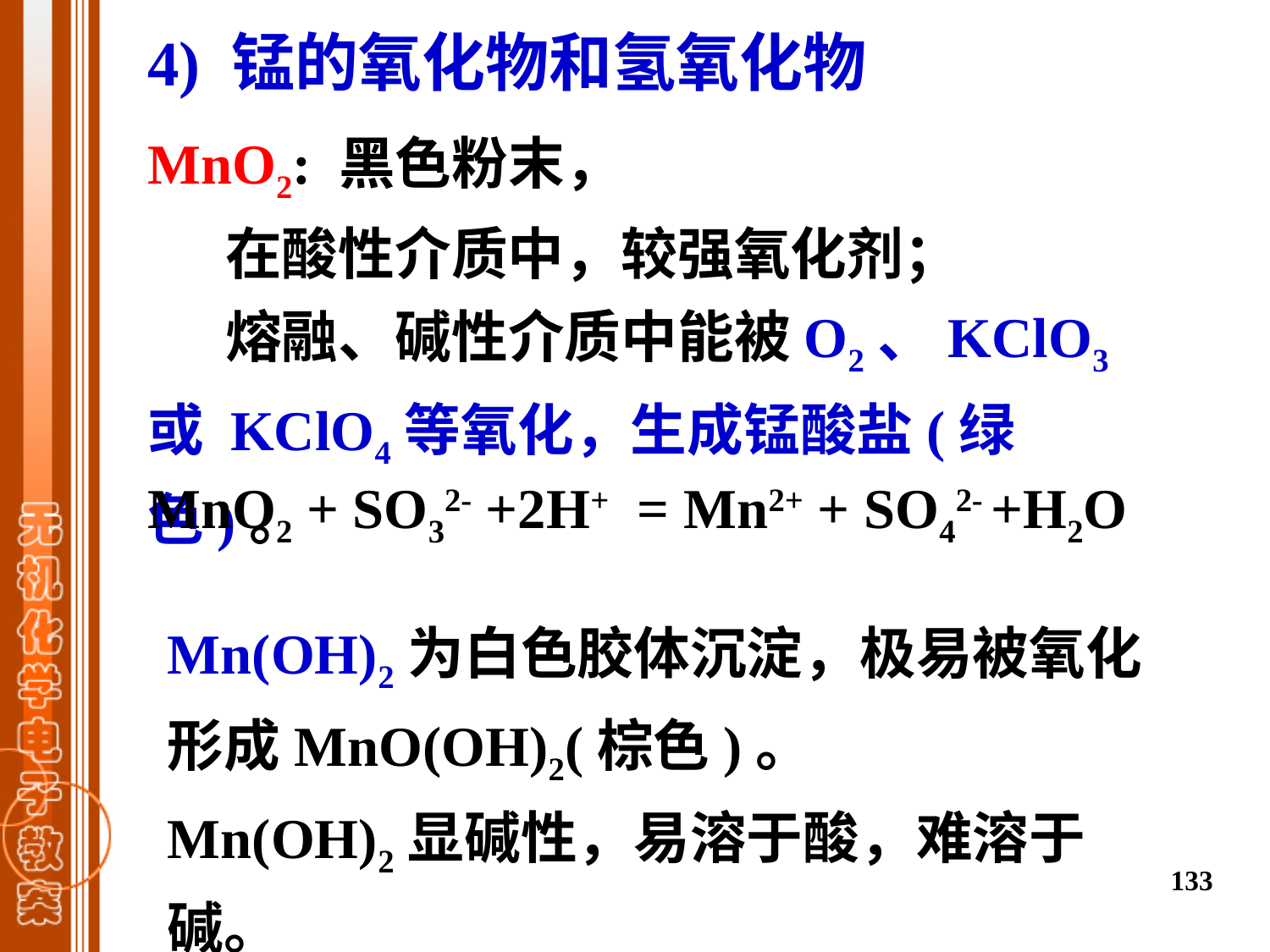

4) 锰的氧化物和氢氧化物
MnO2: 黑色粉末，
     在酸性介质中，较强氧化剂；
     熔融、碱性介质中能被O2、KClO3或 KClO4等氧化，生成锰酸盐(绿色)。
MnO2 + SO32- +2H+  = Mn2+ + SO42- +H2O
Mn(OH)2为白色胶体沉淀，极易被氧化形成MnO(OH)2(棕色)。
Mn(OH)2显碱性，易溶于酸，难溶于碱。
133